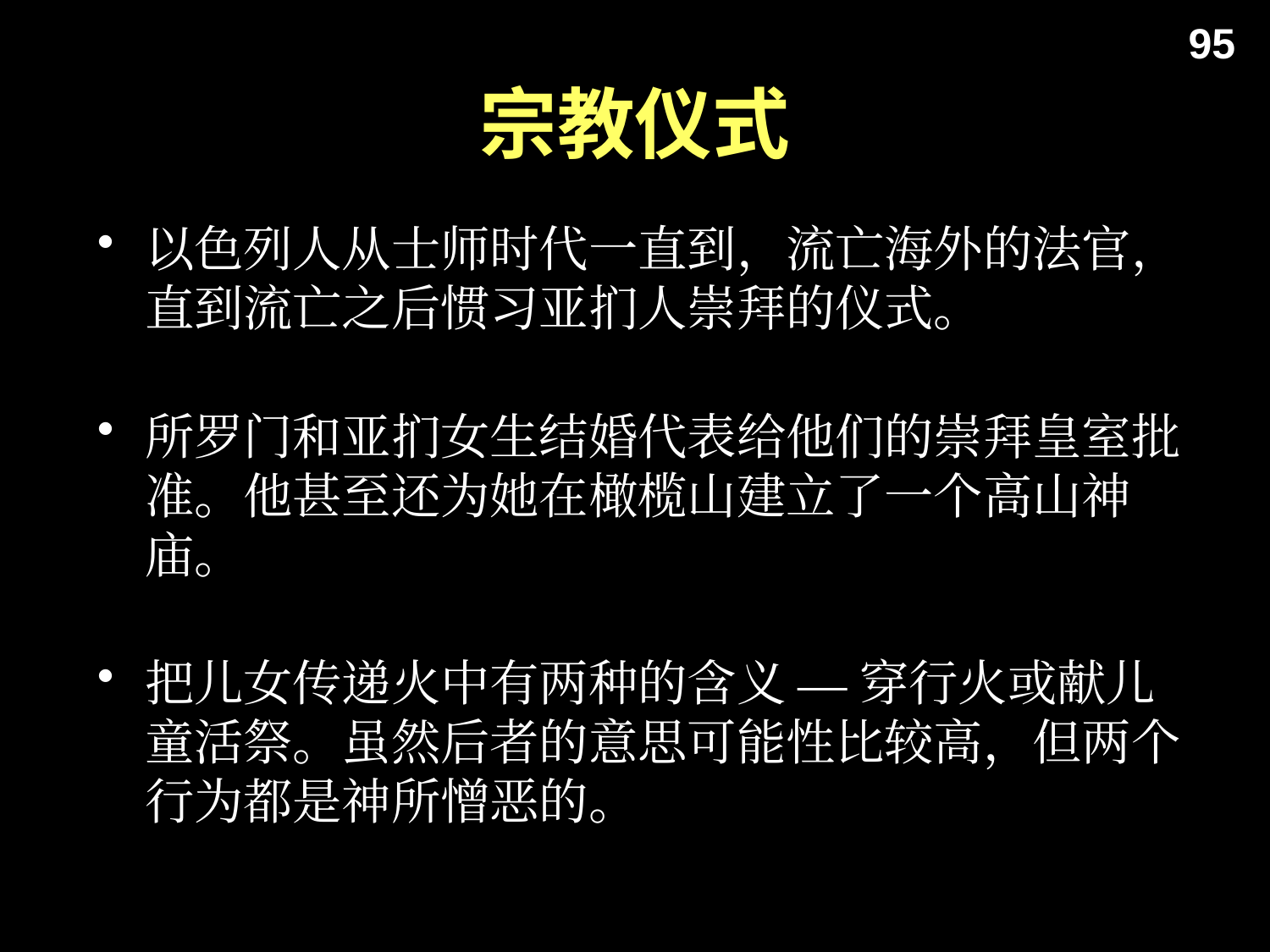

95
# 宗教仪式
以色列人从士师时代一直到，流亡海外的法官，直到流亡之后惯习亚扪人崇拜的仪式。
所罗门和亚扪女生结婚代表给他们的崇拜皇室批准。他甚至还为她在橄榄山建立了一个高山神庙。
把儿女传递火中有两种的含义 — 穿行火或献儿童活祭。虽然后者的意思可能性比较高，但两个行为都是神所憎恶的。